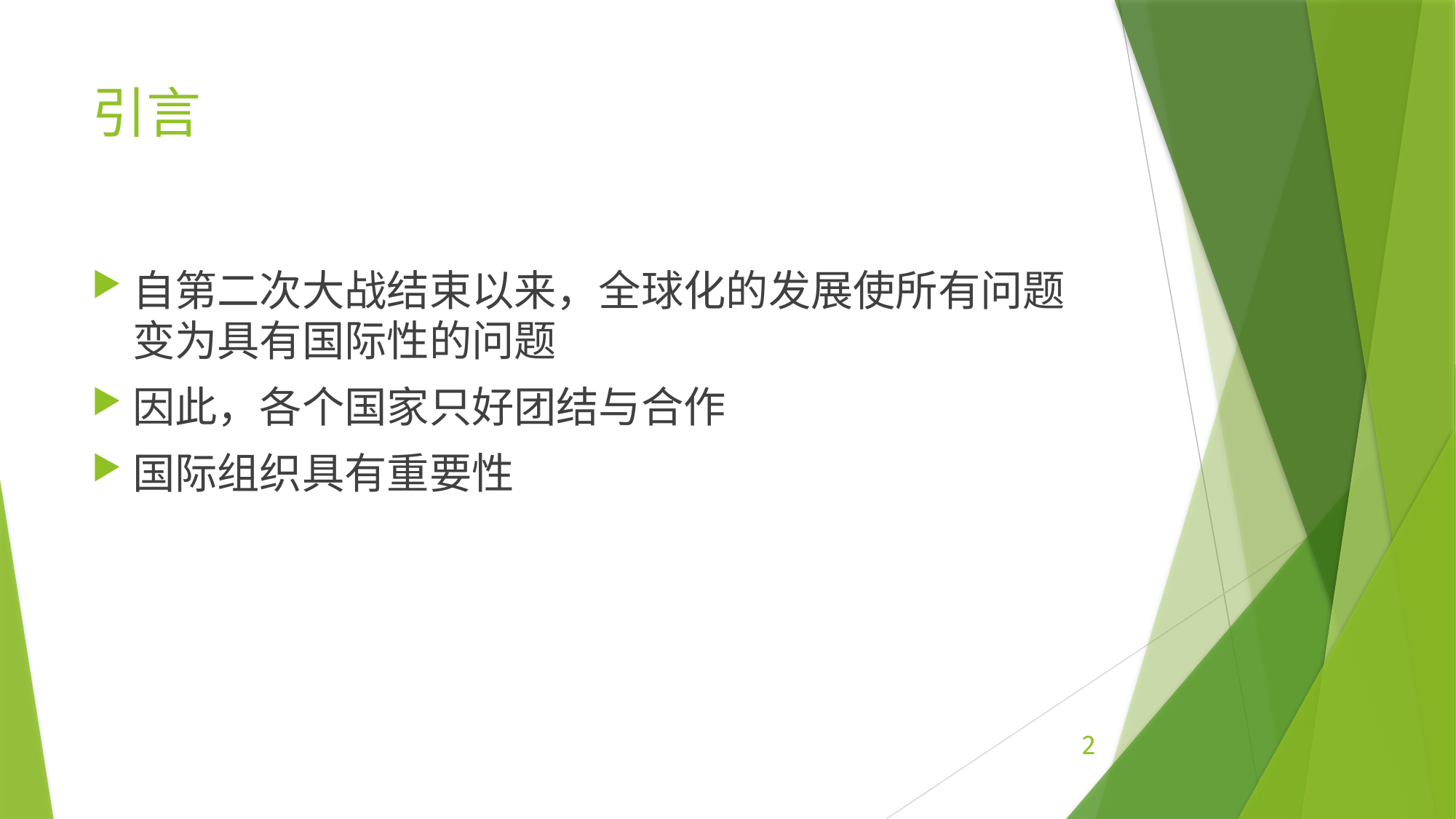

# 引言
自第二次大战结束以来，全球化的发展使所有问题变为具有国际性的问题
因此，各个国家只好团结与合作
国际组织具有重要性
2